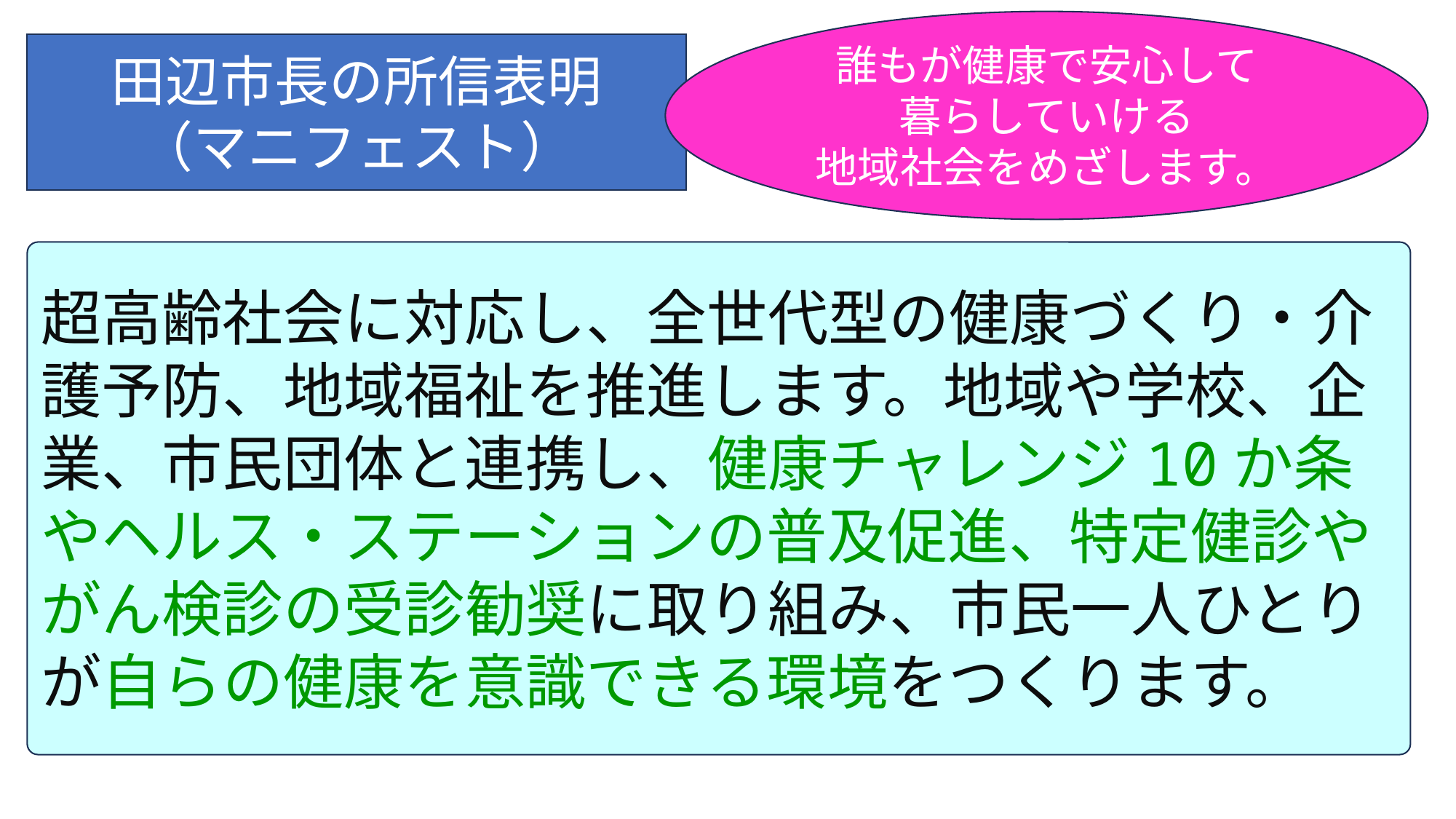

誰もが健康で安心して
暮らしていける
地域社会をめざします。
田辺市長の所信表明
（マニフェスト）
超高齢社会に対応し、全世代型の健康づくり・介護予防、地域福祉を推進します。地域や学校、企業、市民団体と連携し、健康チャレンジ10か条やヘルス・ステーションの普及促進、特定健診やがん検診の受診勧奨に取り組み、市民一人ひとりが自らの健康を意識できる環境をつくります。